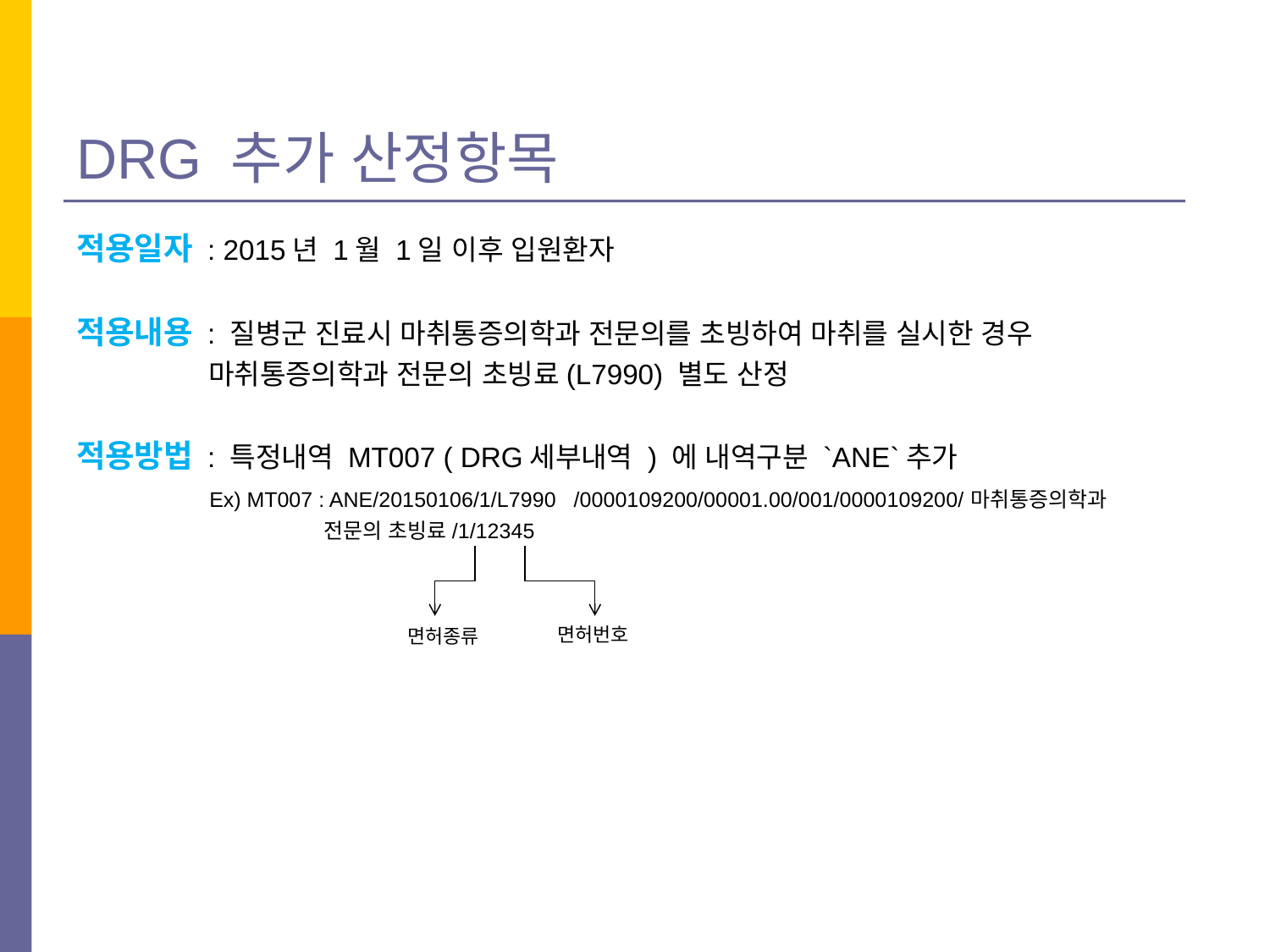

# DRG 추가 산정항목
적용일자 : 2015년 1월 1일 이후 입원환자

적용내용 : 질병군 진료시 마취통증의학과 전문의를 초빙하여 마취를 실시한 경우
                마취통증의학과 전문의 초빙료(L7990) 별도 산정

적용방법 : 특정내역 MT007 ( DRG세부내역 ) 에 내역구분 `ANE`추가
                 Ex) MT007 : ANE/20150106/1/L7990   /0000109200/00001.00/001/0000109200/마취통증의학과
                                         전문의 초빙료/1/12345

면허번호
면허종류